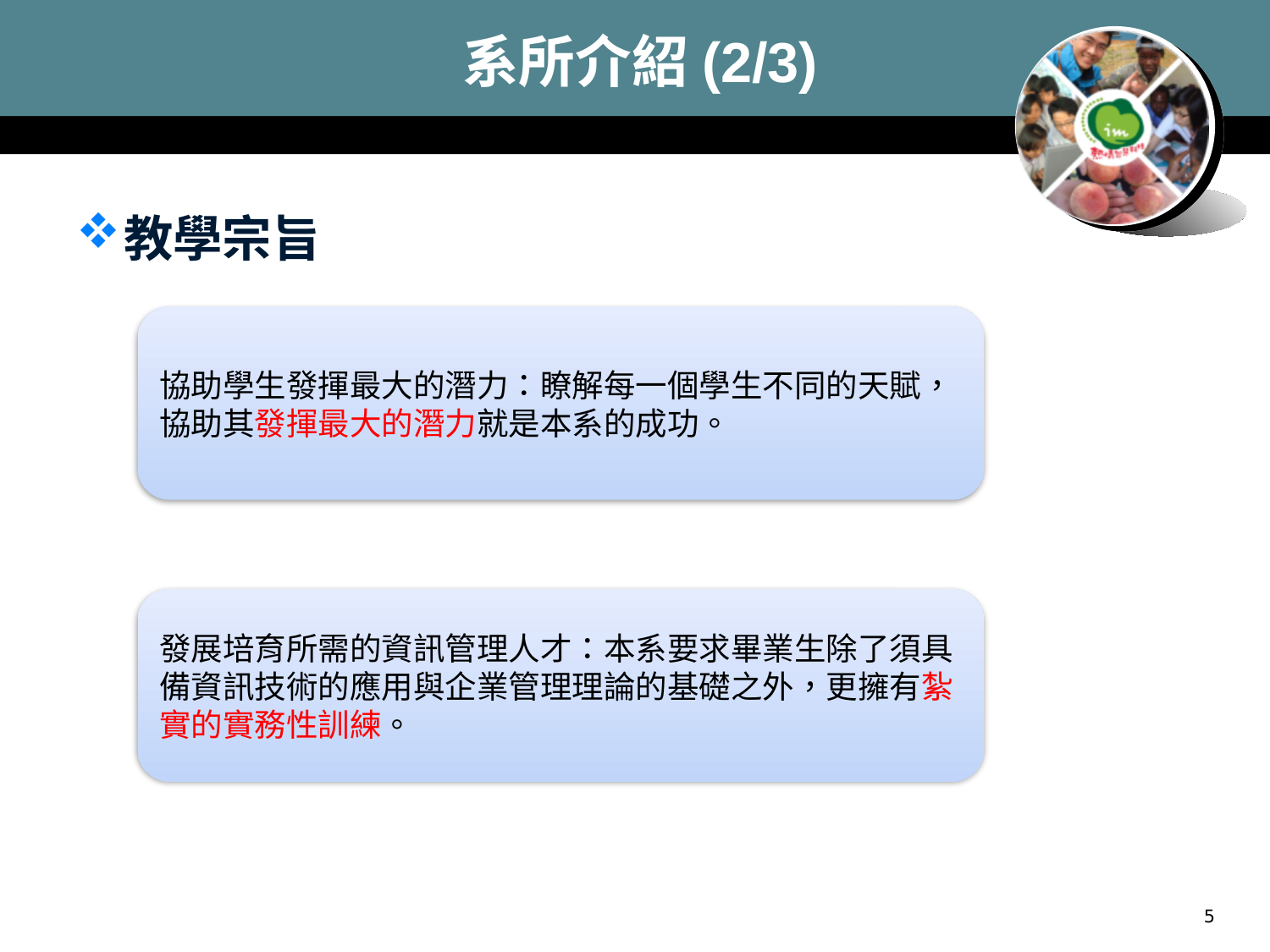

# 系所介紹(2/3)
教學宗旨
協助學生發揮最大的潛力：瞭解每一個學生不同的天賦，協助其發揮最大的潛力就是本系的成功。
發展培育所需的資訊管理人才：本系要求畢業生除了須具備資訊技術的應用與企業管理理論的基礎之外，更擁有紮實的實務性訓練。
5